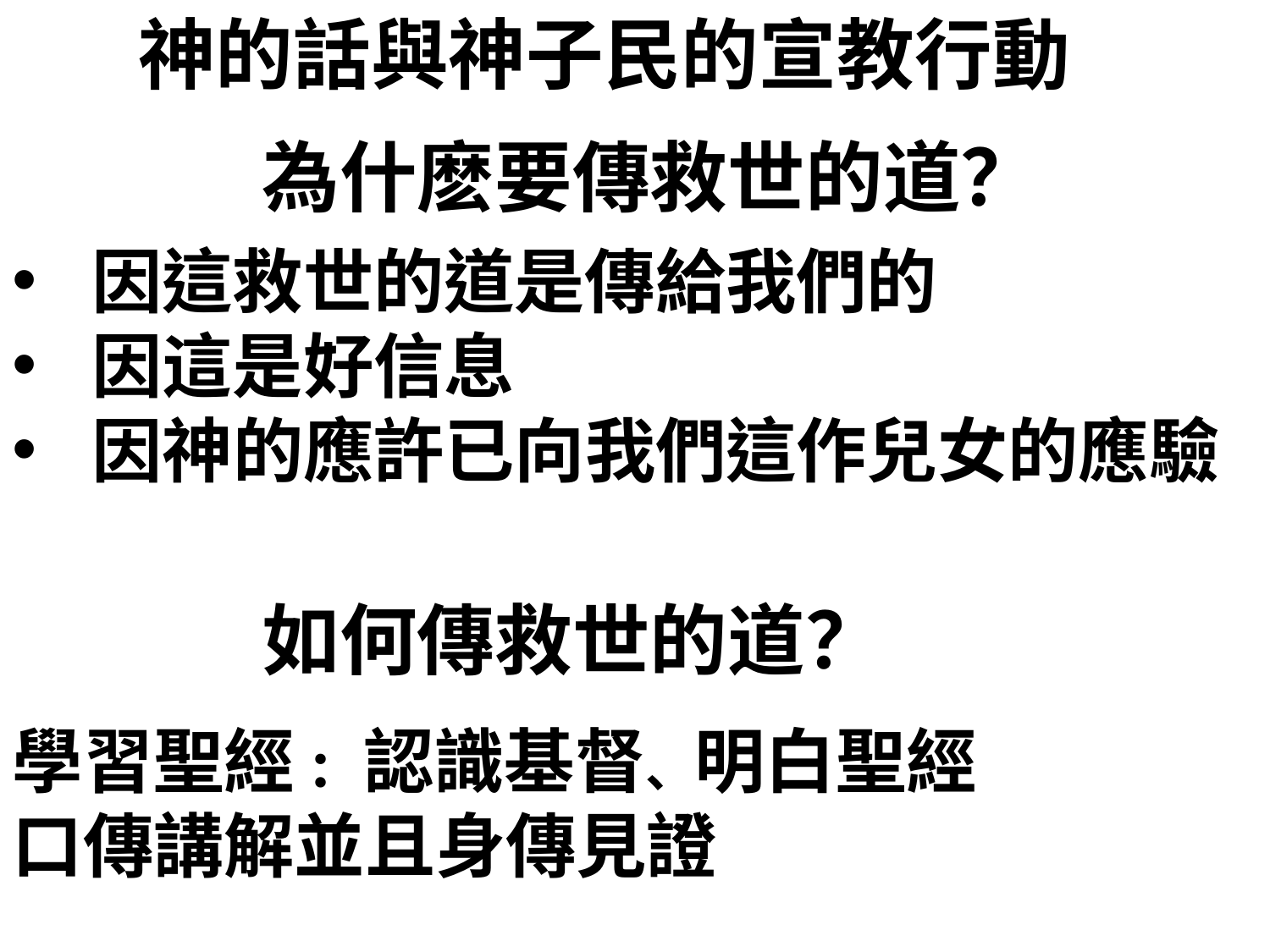

神的話與神子民的宣教行動

為什麽要傳救世的道？
因這救世的道是傳給我們的
因這是好信息
因神的應許已向我們這作兒女的應驗
如何傳救世的道？
學習聖經: 認識基督、明白聖經
口傳講解並且身傳見證